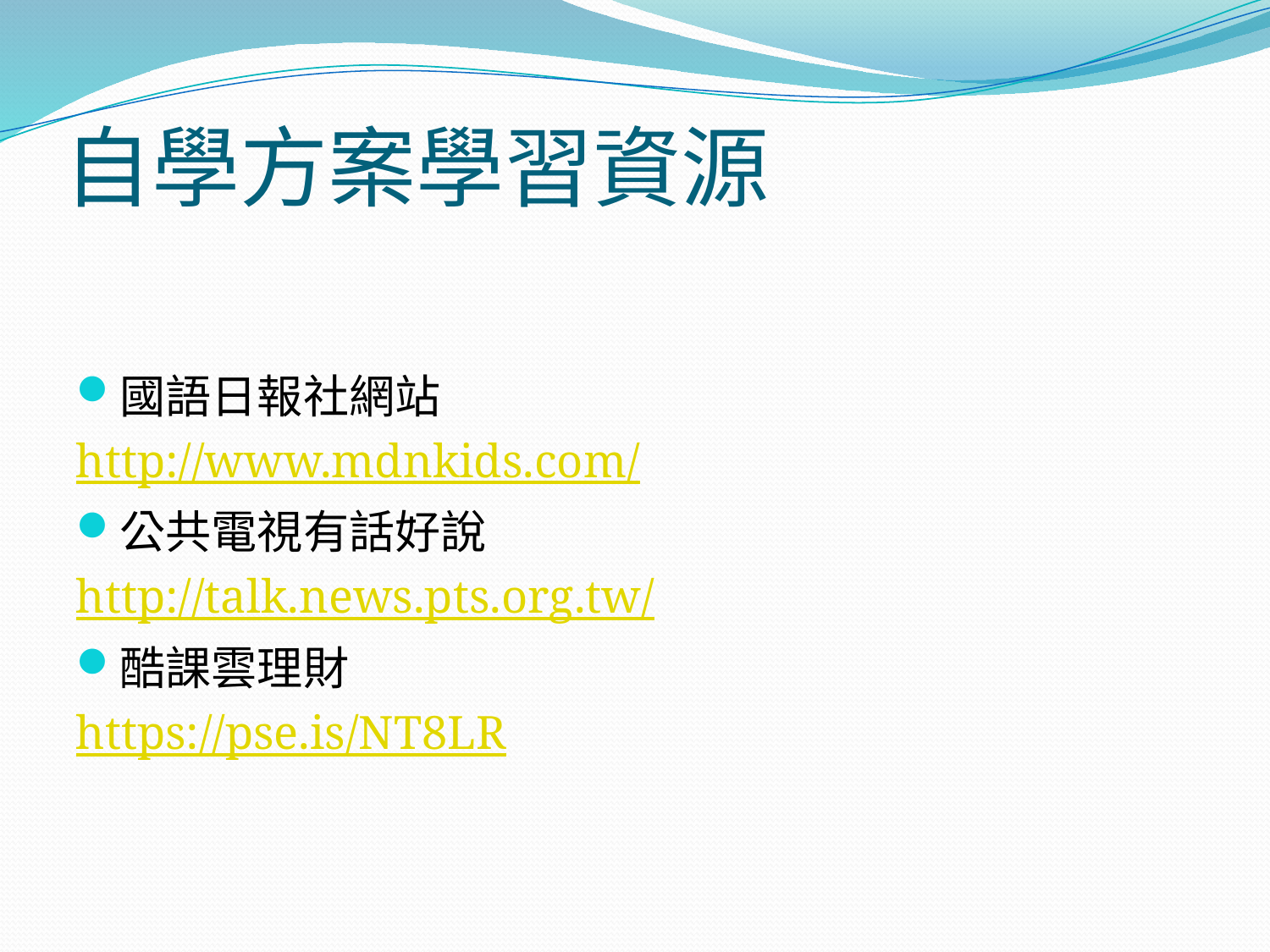

# 自學方案學習資源
國語日報社網站
http://www.mdnkids.com/
公共電視有話好說
http://talk.news.pts.org.tw/
酷課雲理財
https://pse.is/NT8LR